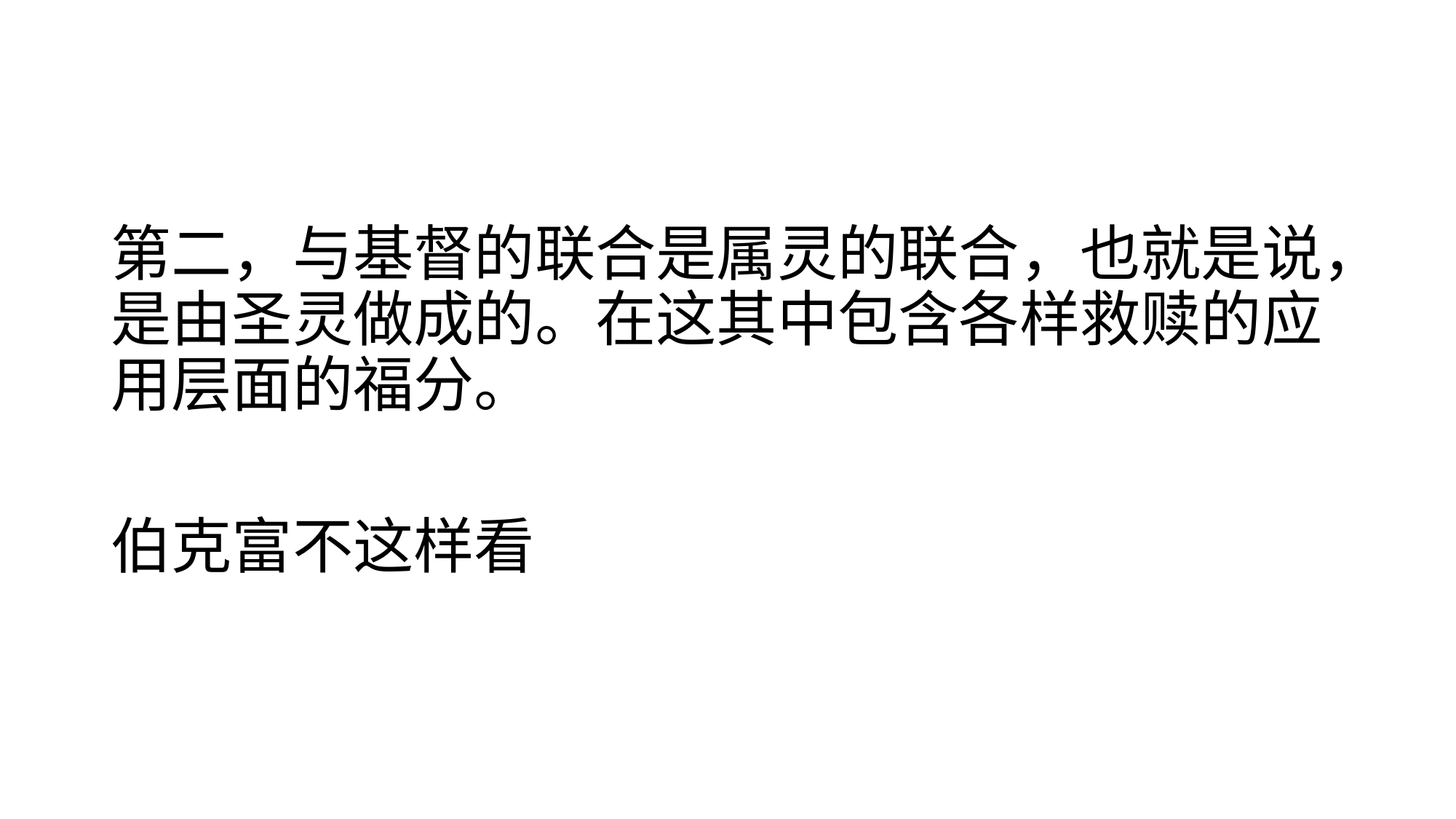

#
第二，与基督的联合是属灵的联合，也就是说，是由圣灵做成的。在这其中包含各样救赎的应用层面的福分。

伯克富不这样看